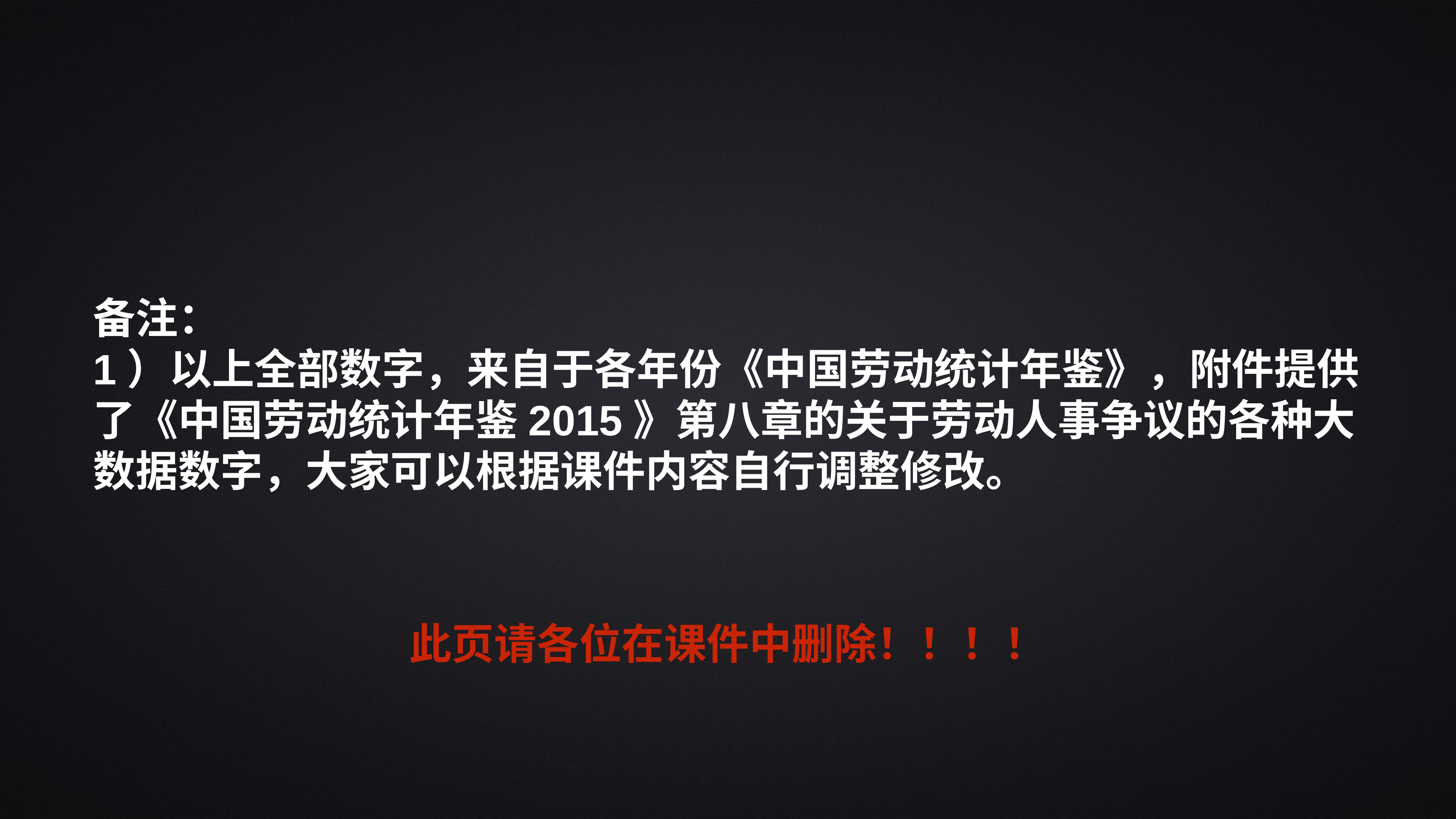

备注：
1）以上全部数字，来自于各年份《中国劳动统计年鉴》，附件提供了《中国劳动统计年鉴2015》第八章的关于劳动人事争议的各种大数据数字，大家可以根据课件内容自行调整修改。

此页请各位在课件中删除！！！！